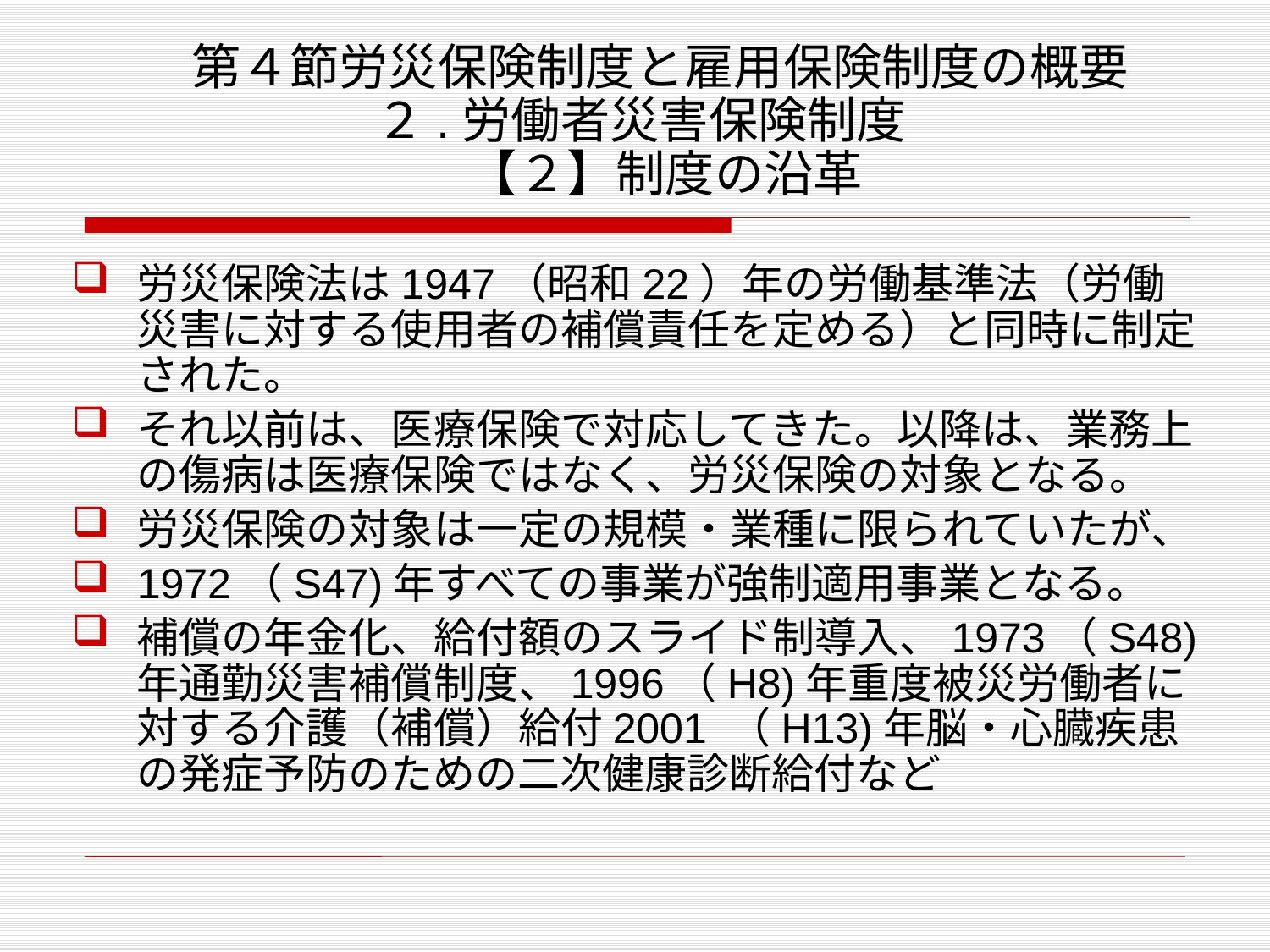

# 第４節労災保険制度と雇用保険制度の概要 ２.労働者災害保険制度　 【２】制度の沿革
労災保険法は1947（昭和22）年の労働基準法（労働災害に対する使用者の補償責任を定める）と同時に制定された。
それ以前は、医療保険で対応してきた。以降は、業務上の傷病は医療保険ではなく、労災保険の対象となる。
労災保険の対象は一定の規模・業種に限られていたが、
1972（S47)年すべての事業が強制適用事業となる。
補償の年金化、給付額のスライド制導入、1973（S48)年通勤災害補償制度、1996（H8)年重度被災労働者に対する介護（補償）給付2001 （H13)年脳・心臓疾患の発症予防のための二次健康診断給付など